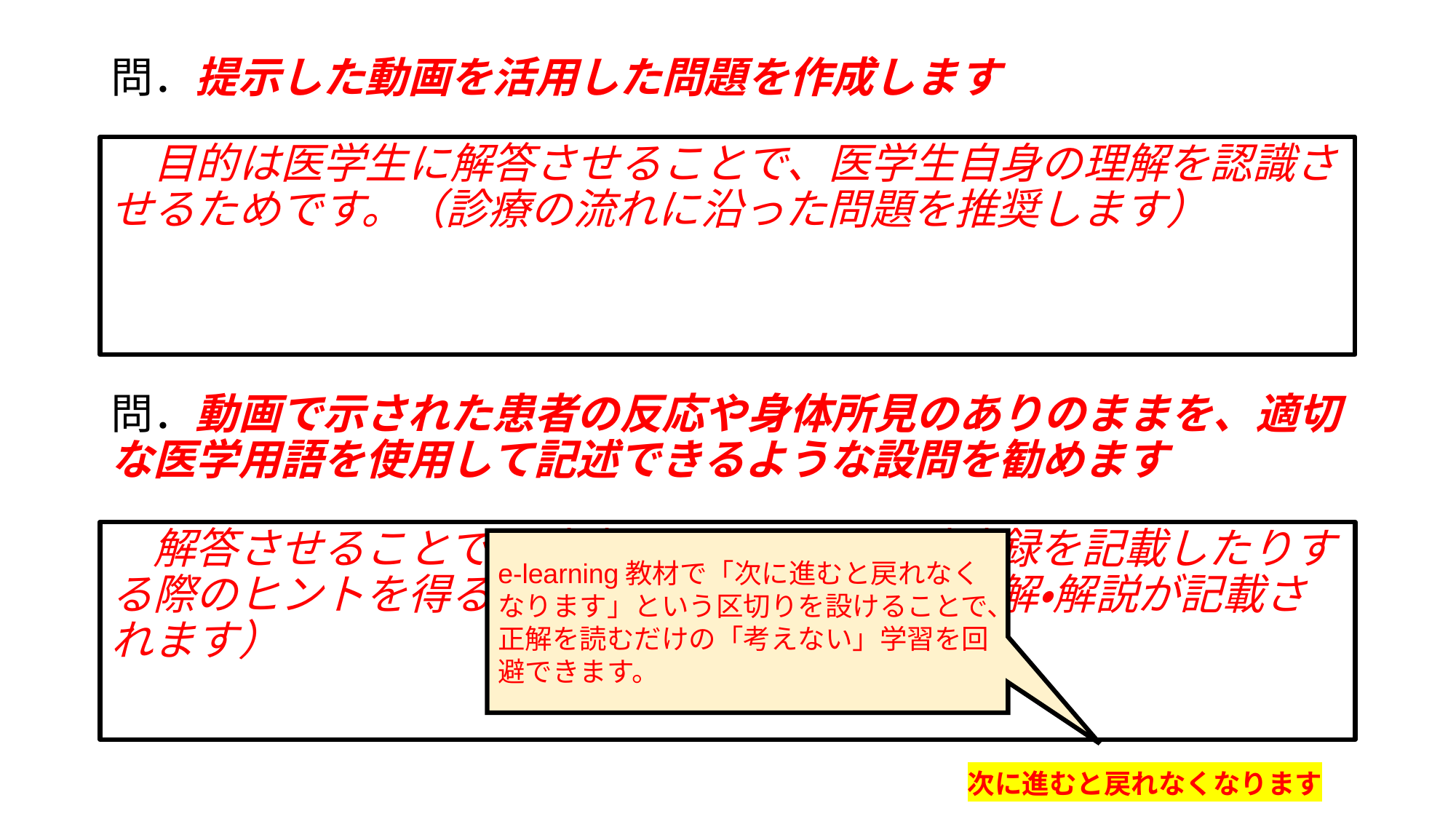

# 問．提示した動画を活用した問題を作成します
　目的は医学生に解答させることで、医学生自身の理解を認識させるためです。（診療の流れに沿った問題を推奨します）
問．動画で示された患者の反応や身体所見のありのままを、適切な医学用語を使用して記述できるような設問を勧めます
　解答させることで、診療をすすめたり、診療録を記載したりする際のヒントを得る形です。（次のページに正解・解説が記載されます）
e-learning教材で「次に進むと戻れなくなります」という区切りを設けることで、正解を読むだけの「考えない」学習を回避できます。
次に進むと戻れなくなります